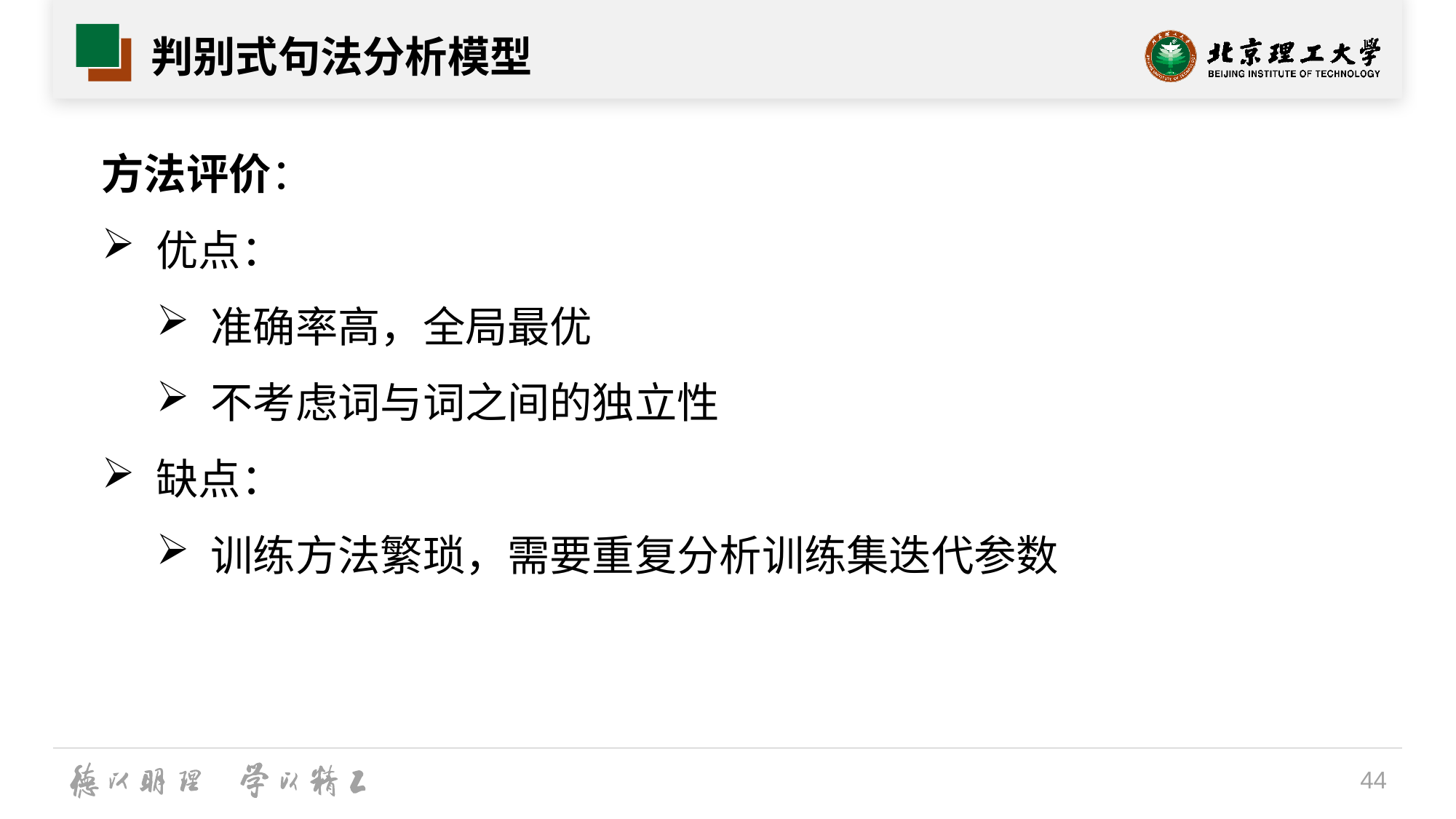

# 判别式句法分析模型
方法评价：
优点：
准确率高，全局最优
不考虑词与词之间的独立性
缺点：
训练方法繁琐，需要重复分析训练集迭代参数